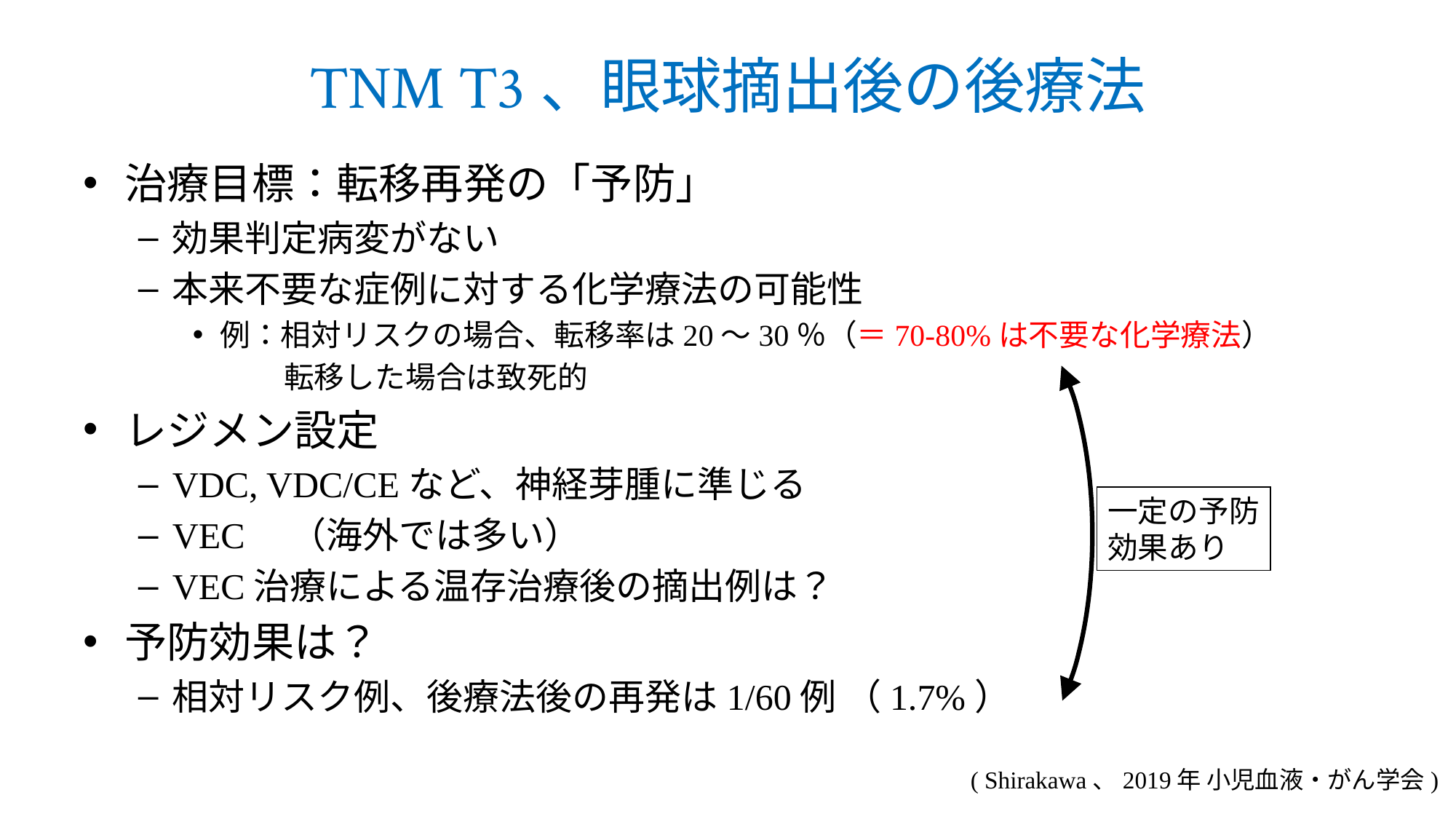

# TNM T3、眼球摘出後の後療法
治療目標：転移再発の「予防」
効果判定病変がない
本来不要な症例に対する化学療法の可能性
例：相対リスクの場合、転移率は20～30％（＝70-80%は不要な化学療法）
　　　転移した場合は致死的
レジメン設定
VDC, VDC/CEなど、神経芽腫に準じる
VEC　（海外では多い）
VEC治療による温存治療後の摘出例は？
予防効果は？
相対リスク例、後療法後の再発は1/60例 （1.7%）

一定の予防
効果あり
( Shirakawa、2019年 小児血液・がん学会)